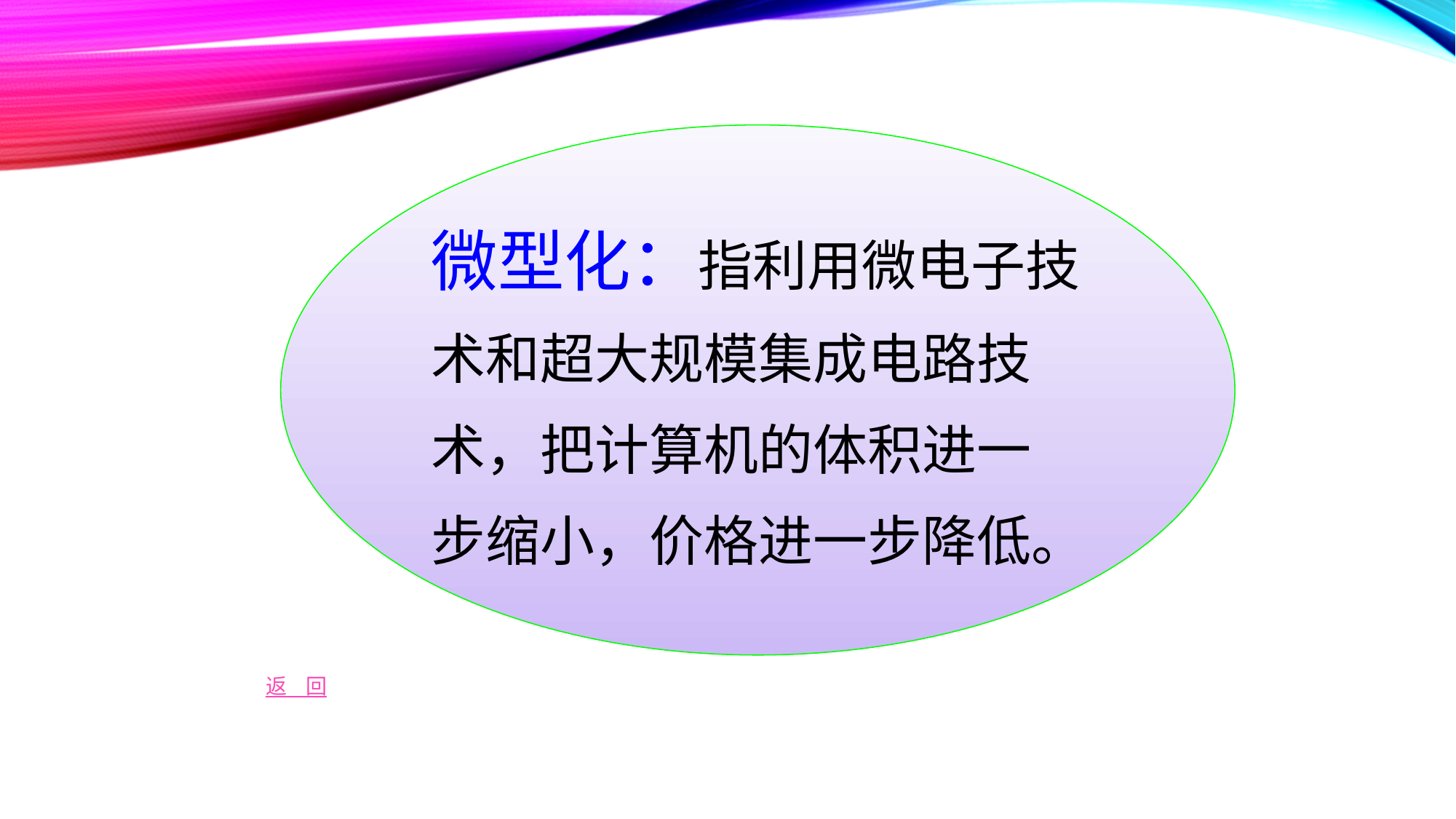

#
微型化：指利用微电子技术和超大规模集成电路技术，把计算机的体积进一步缩小，价格进一步降低。
返    回